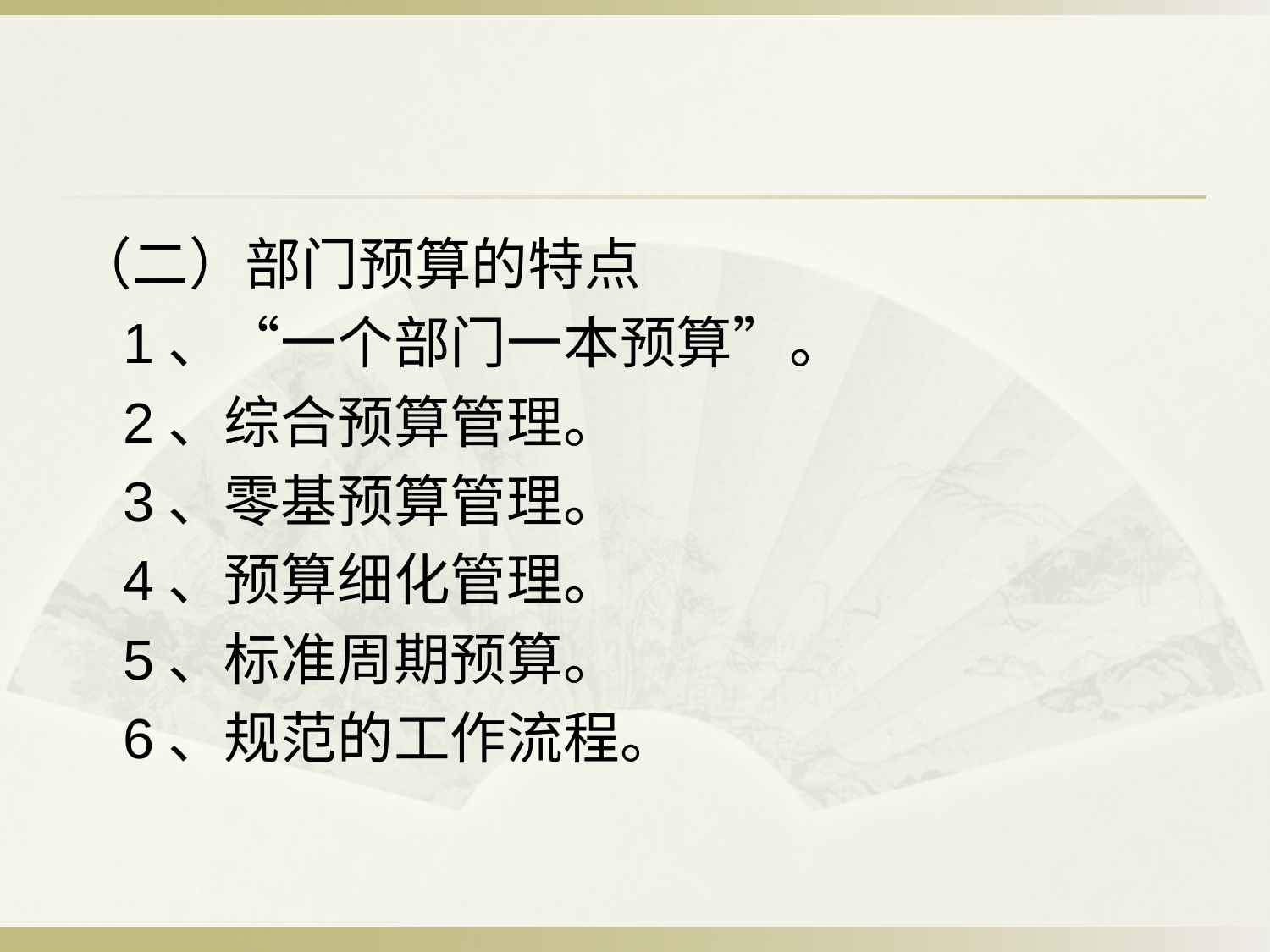

#
（二）部门预算的特点
   1、“一个部门一本预算”。
   2、综合预算管理。
   3、零基预算管理。
   4、预算细化管理。
   5、标准周期预算。
   6、规范的工作流程。